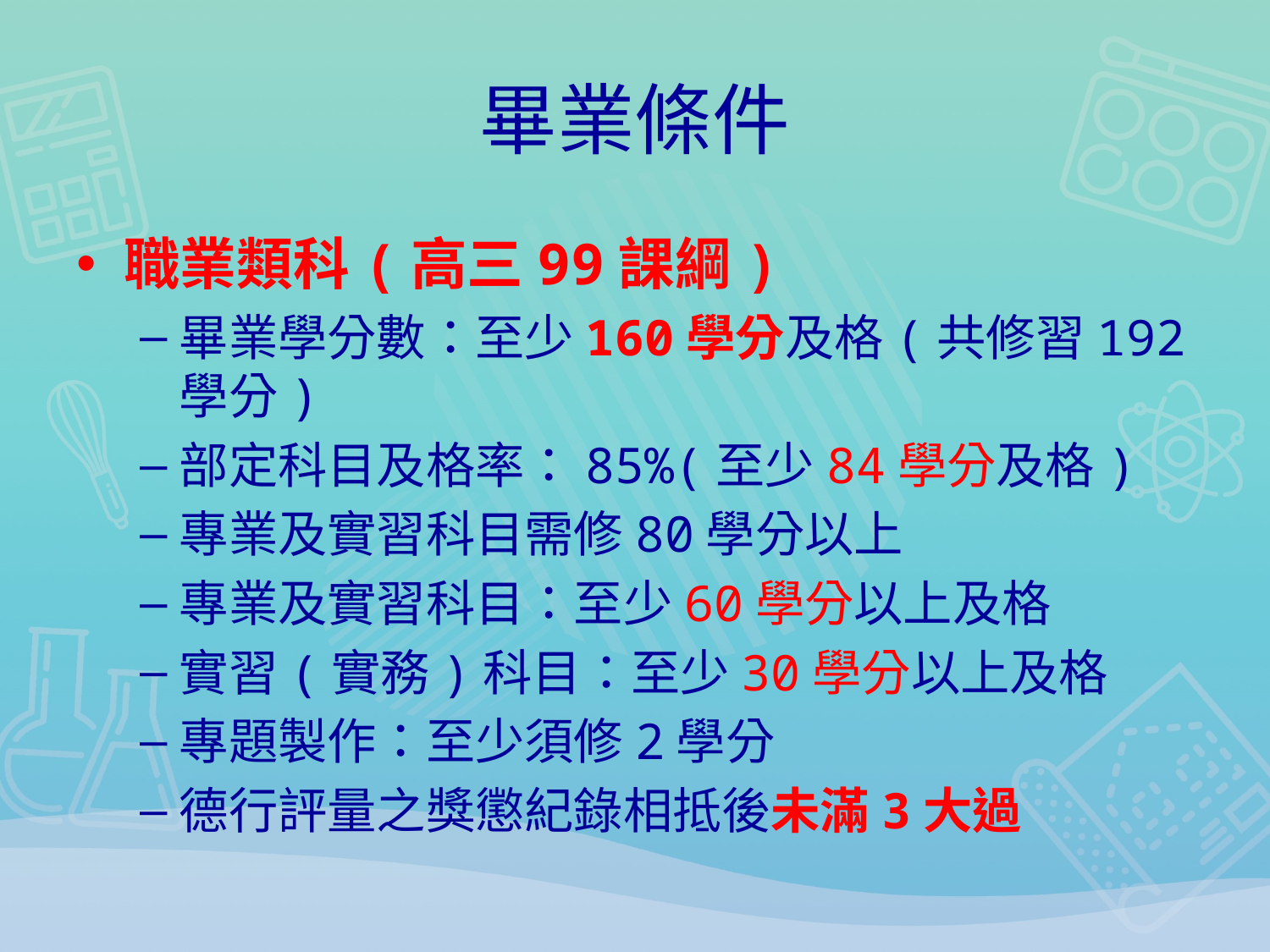

# 畢業條件
職業類科(高三99課綱)
畢業學分數：至少160學分及格(共修習192學分)
部定科目及格率：85%(至少84學分及格)
專業及實習科目需修80學分以上
專業及實習科目：至少60學分以上及格
實習(實務)科目：至少30學分以上及格
專題製作：至少須修2學分
德行評量之獎懲紀錄相抵後未滿3大過